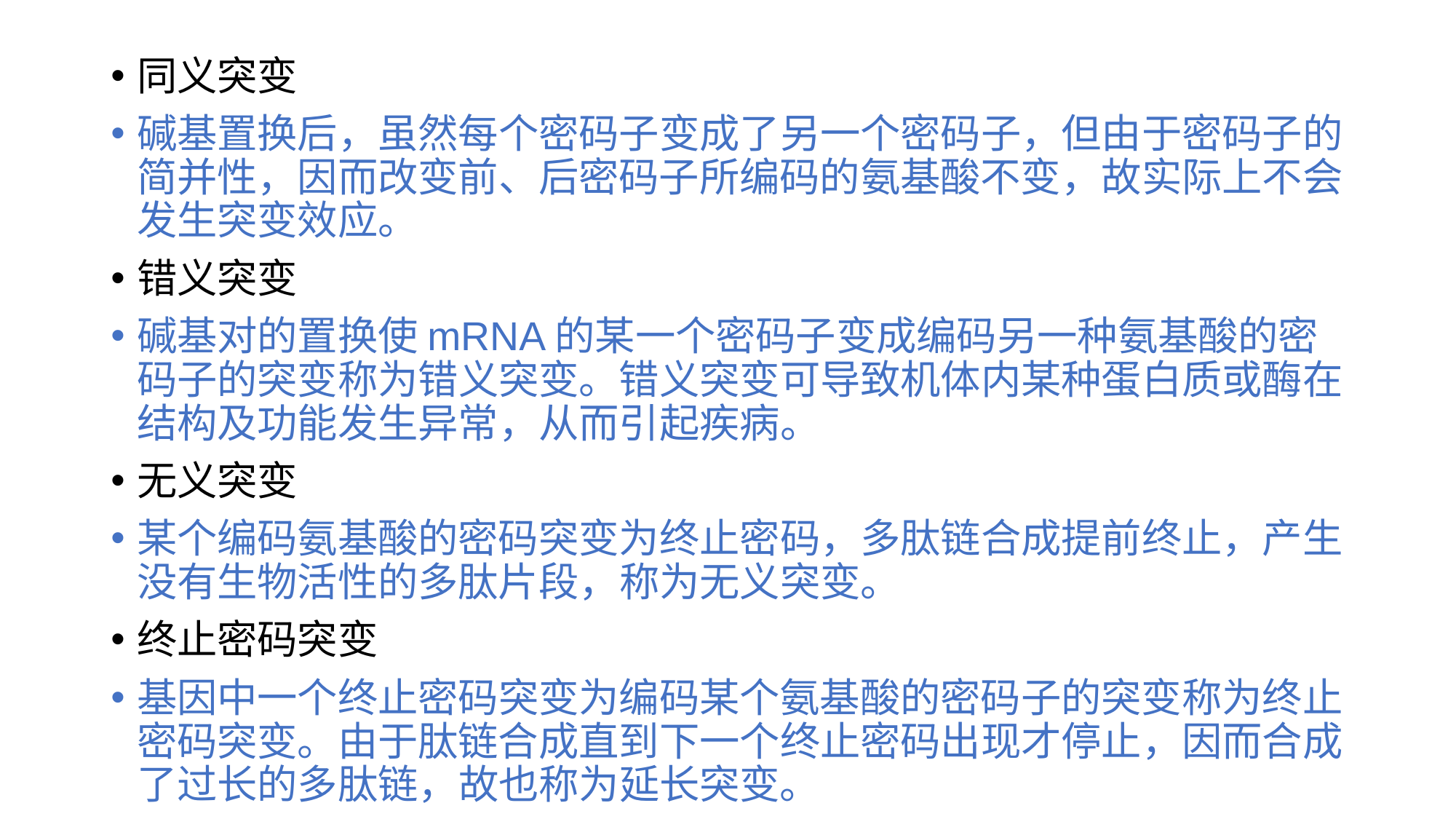

同义突变
碱基置换后，虽然每个密码子变成了另一个密码子，但由于密码子的简并性，因而改变前、后密码子所编码的氨基酸不变，故实际上不会发生突变效应。
错义突变
碱基对的置换使mRNA的某一个密码子变成编码另一种氨基酸的密码子的突变称为错义突变。错义突变可导致机体内某种蛋白质或酶在结构及功能发生异常，从而引起疾病。
无义突变
某个编码氨基酸的密码突变为终止密码，多肽链合成提前终止，产生没有生物活性的多肽片段，称为无义突变。
终止密码突变
基因中一个终止密码突变为编码某个氨基酸的密码子的突变称为终止密码突变。由于肽链合成直到下一个终止密码出现才停止，因而合成了过长的多肽链，故也称为延长突变。